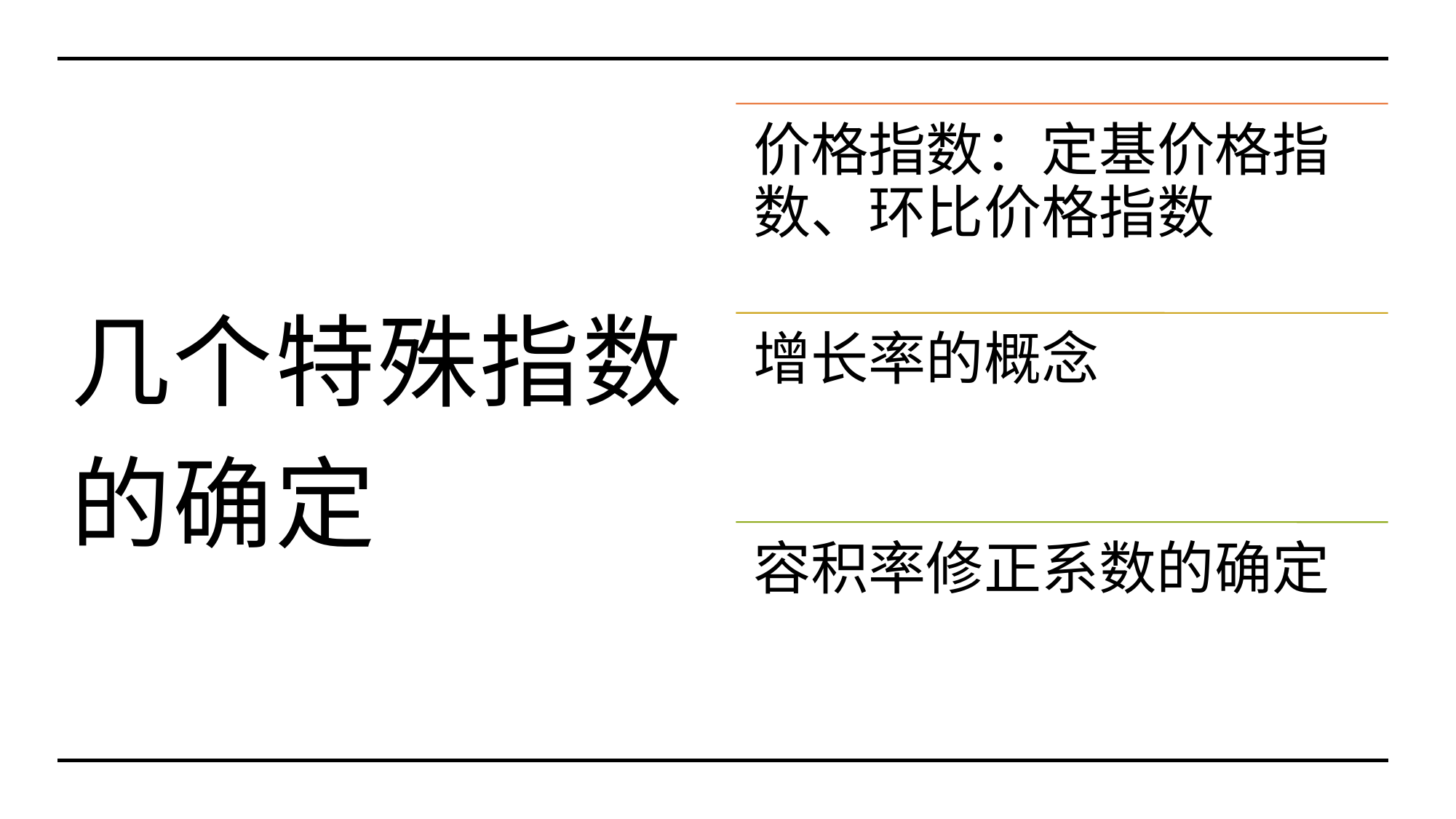

价格指数：定基价格指数、环比价格指数
增长率的概念
容积率修正系数的确定
# 几个特殊指数的确定